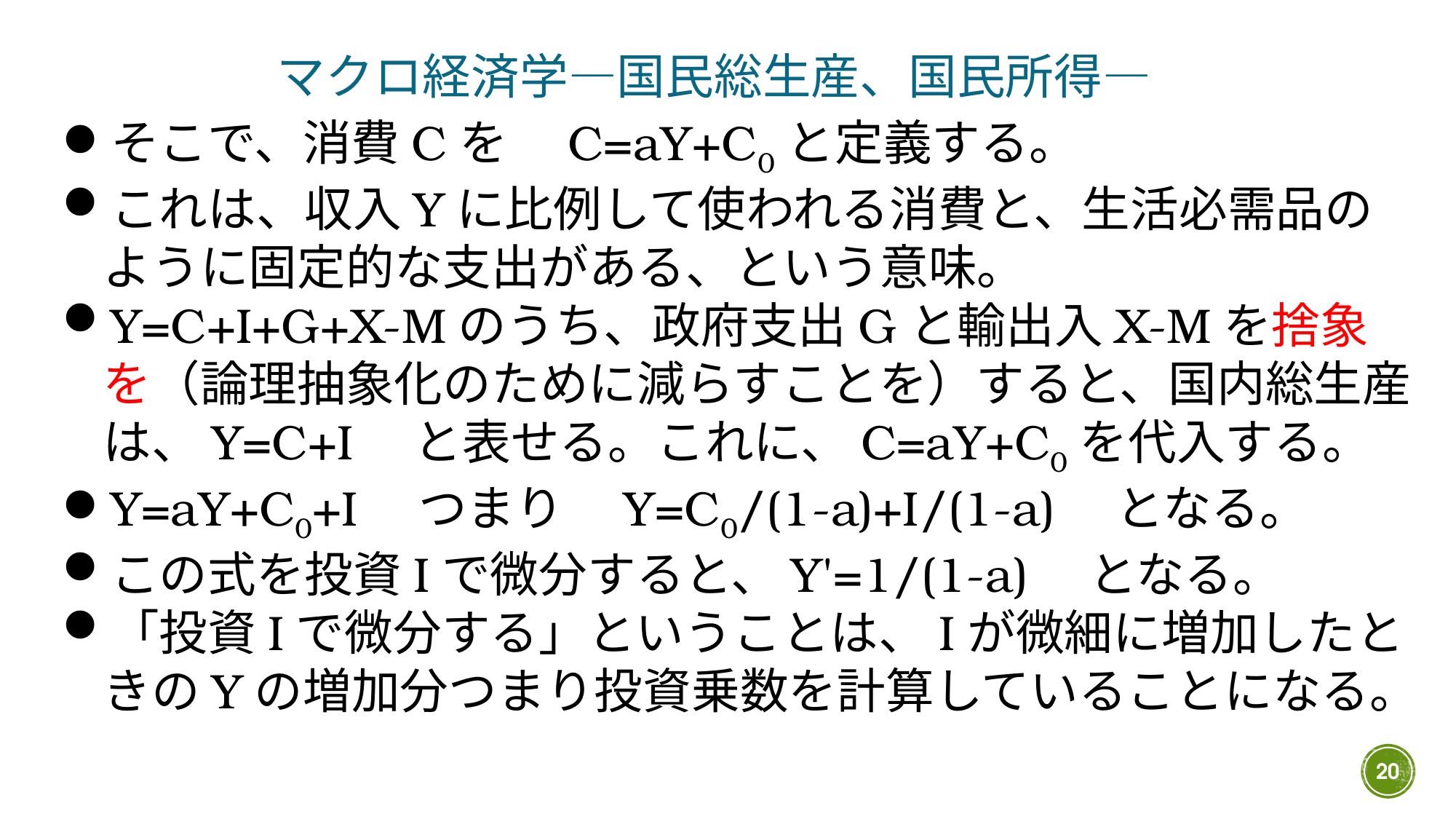

マクロ経済学―国民総生産、国民所得―
そこで、消費Cを　C=aY+C0と定義する。
これは、収入Yに比例して使われる消費と、生活必需品のように固定的な支出がある、という意味。
Y=C+I+G+X-Mのうち、政府支出Gと輸出入X-Mを捨象を（論理抽象化のために減らすことを）すると、国内総生産は、Y=C+I　と表せる。これに、C=aY+C0を代入する。
Y=aY+C0+I　つまり　Y=C0/(1-a)+I/(1-a)　となる。
この式を投資Iで微分すると、Y'=1/(1-a)　となる。
「投資Iで微分する」ということは、Iが微細に増加したときのYの増加分つまり投資乗数を計算していることになる。

20